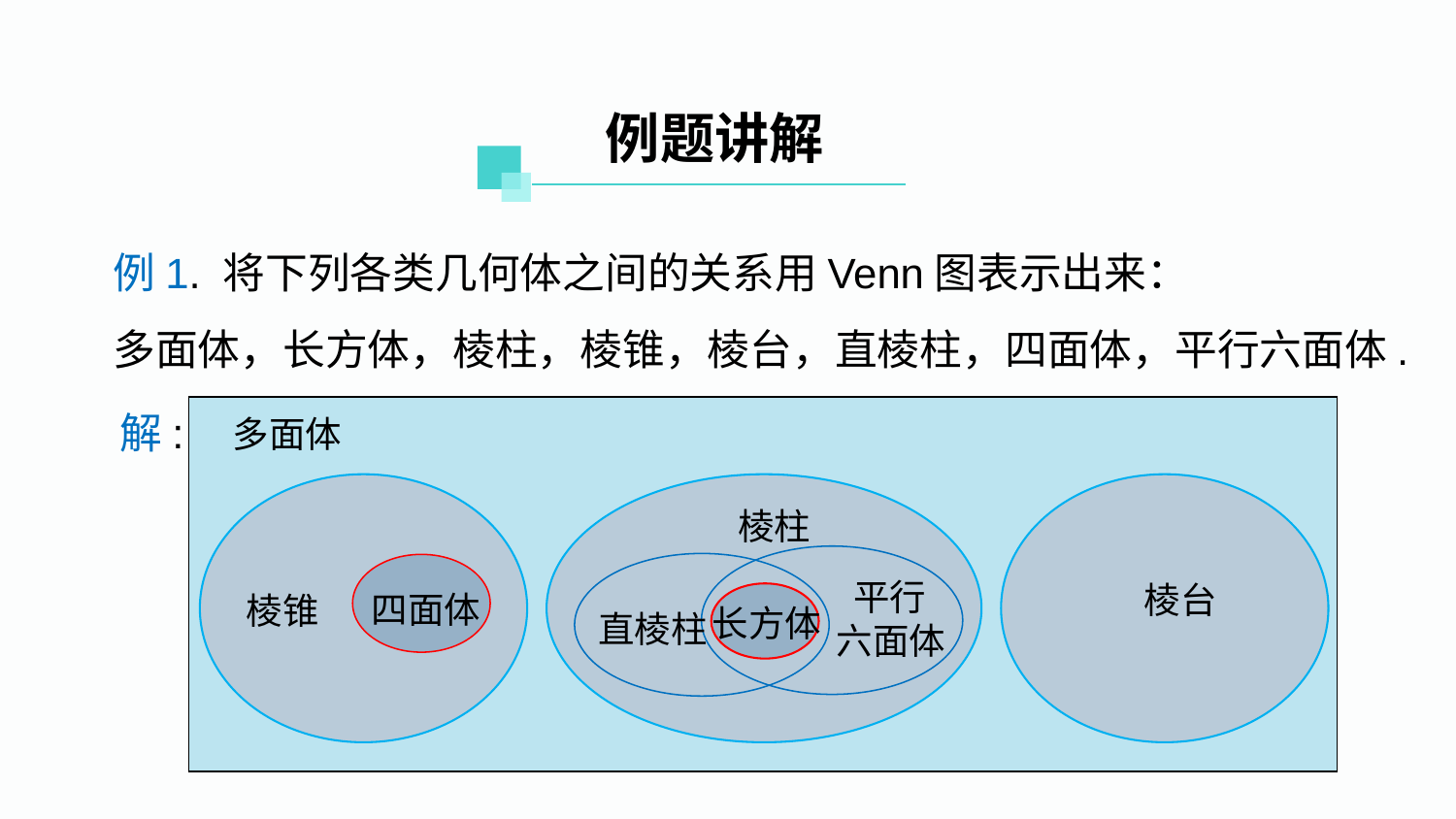

例题讲解

例1. 将下列各类几何体之间的关系用Venn图表示出来：
多面体，长方体，棱柱，棱锥，棱台，直棱柱，四面体，平行六面体.

解:
多面体

棱柱

 平行
六面体
棱台
四面体
棱锥

长方体
直棱柱